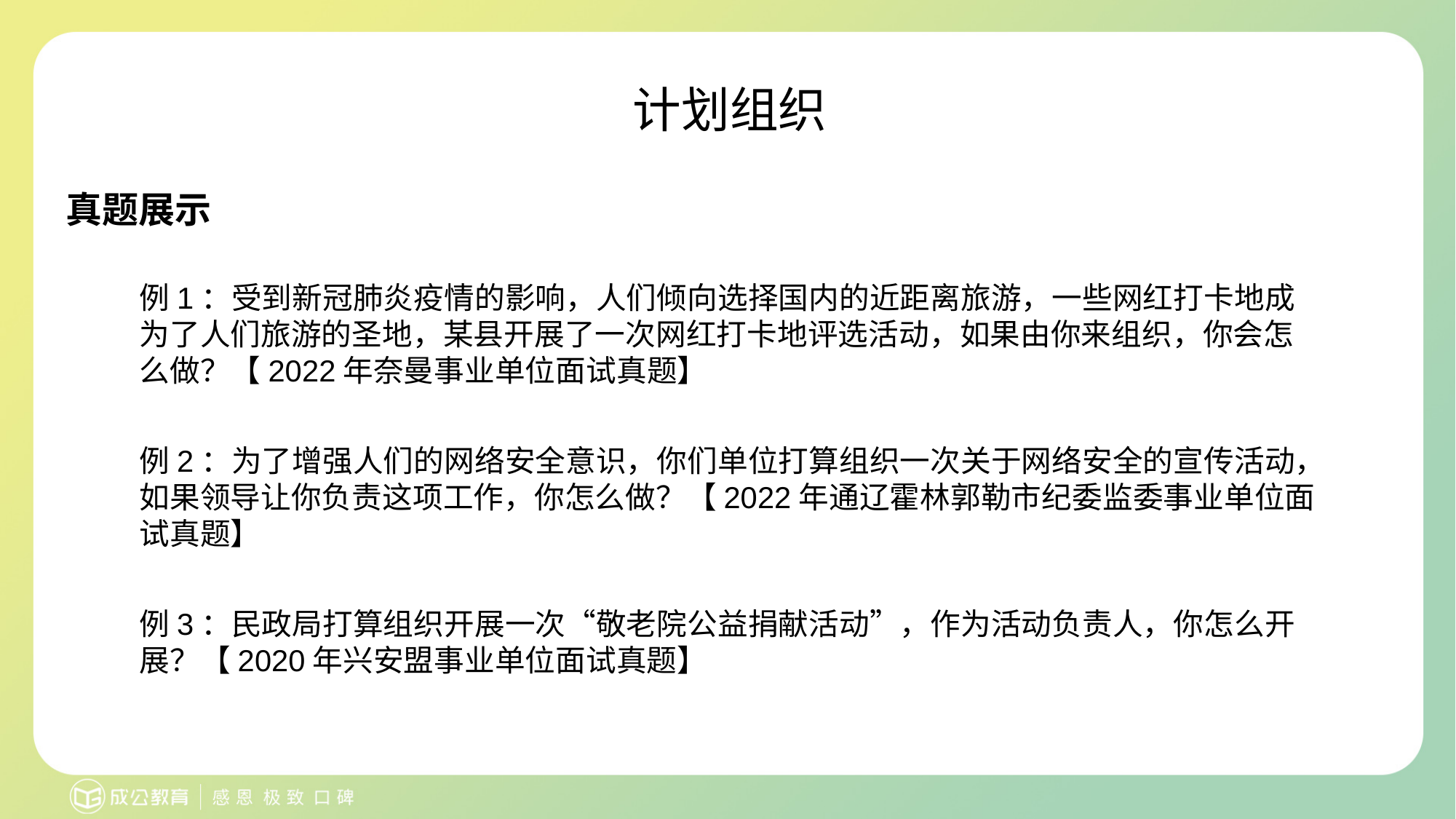

计划组织
真题展示
例1：受到新冠肺炎疫情的影响，人们倾向选择国内的近距离旅游，一些网红打卡地成为了人们旅游的圣地，某县开展了一次网红打卡地评选活动，如果由你来组织，你会怎么做？【2022年奈曼事业单位面试真题】
例2：为了增强人们的网络安全意识，你们单位打算组织一次关于网络安全的宣传活动，如果领导让你负责这项工作，你怎么做？【2022年通辽霍林郭勒市纪委监委事业单位面试真题】
例3：民政局打算组织开展一次“敬老院公益捐献活动”，作为活动负责人，你怎么开展？【2020年兴安盟事业单位面试真题】